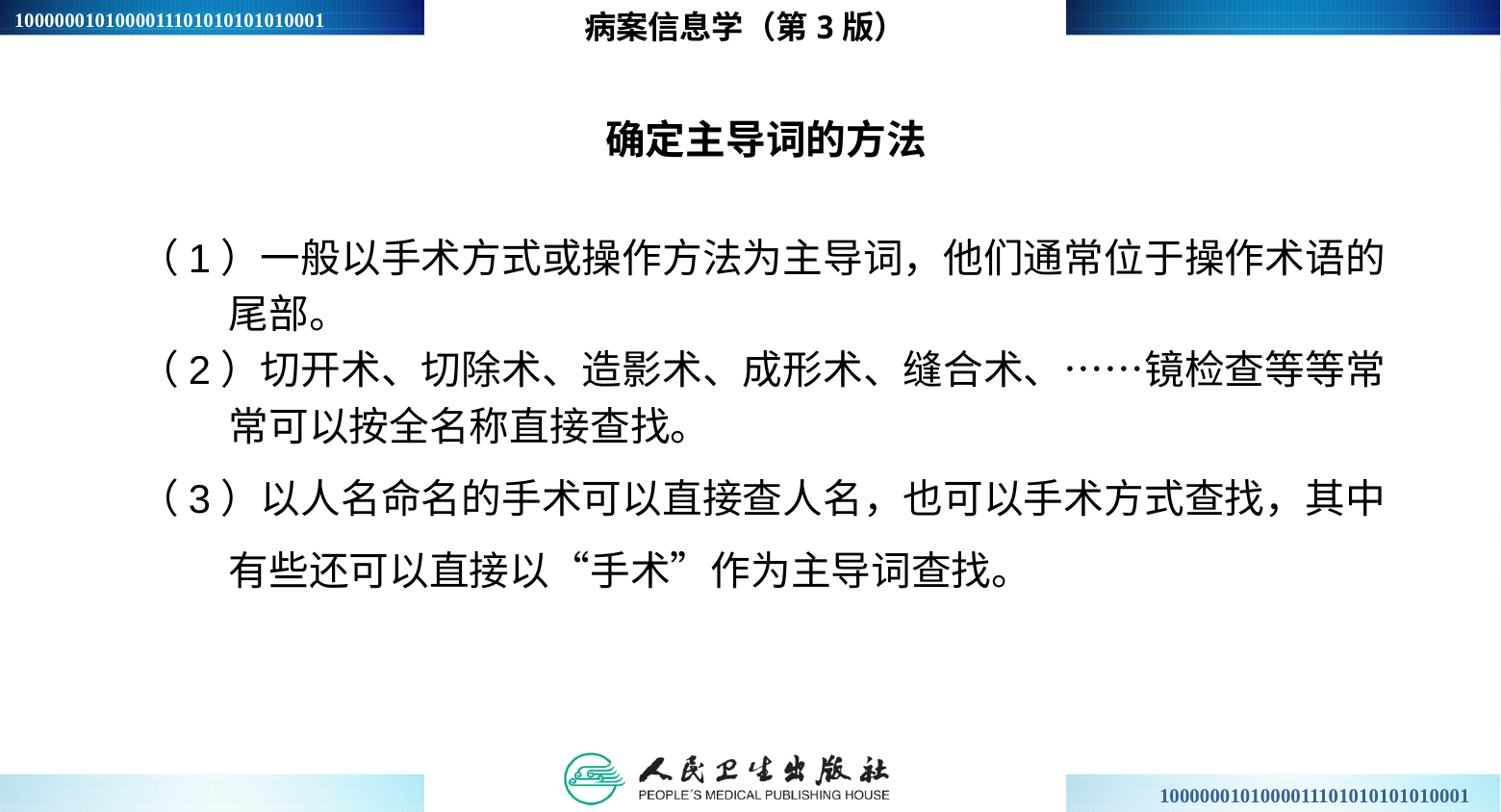

病案信息学（第3版）
# 确定主导词的方法
（1）一般以手术方式或操作方法为主导词，他们通常位于操作术语的
         尾部。
（2）切开术、切除术、造影术、成形术、缝合术、……镜检查等等常
         常可以按全名称直接查找。
（3）以人名命名的手术可以直接查人名，也可以手术方式查找，其中
         有些还可以直接以“手术”作为主导词查找。